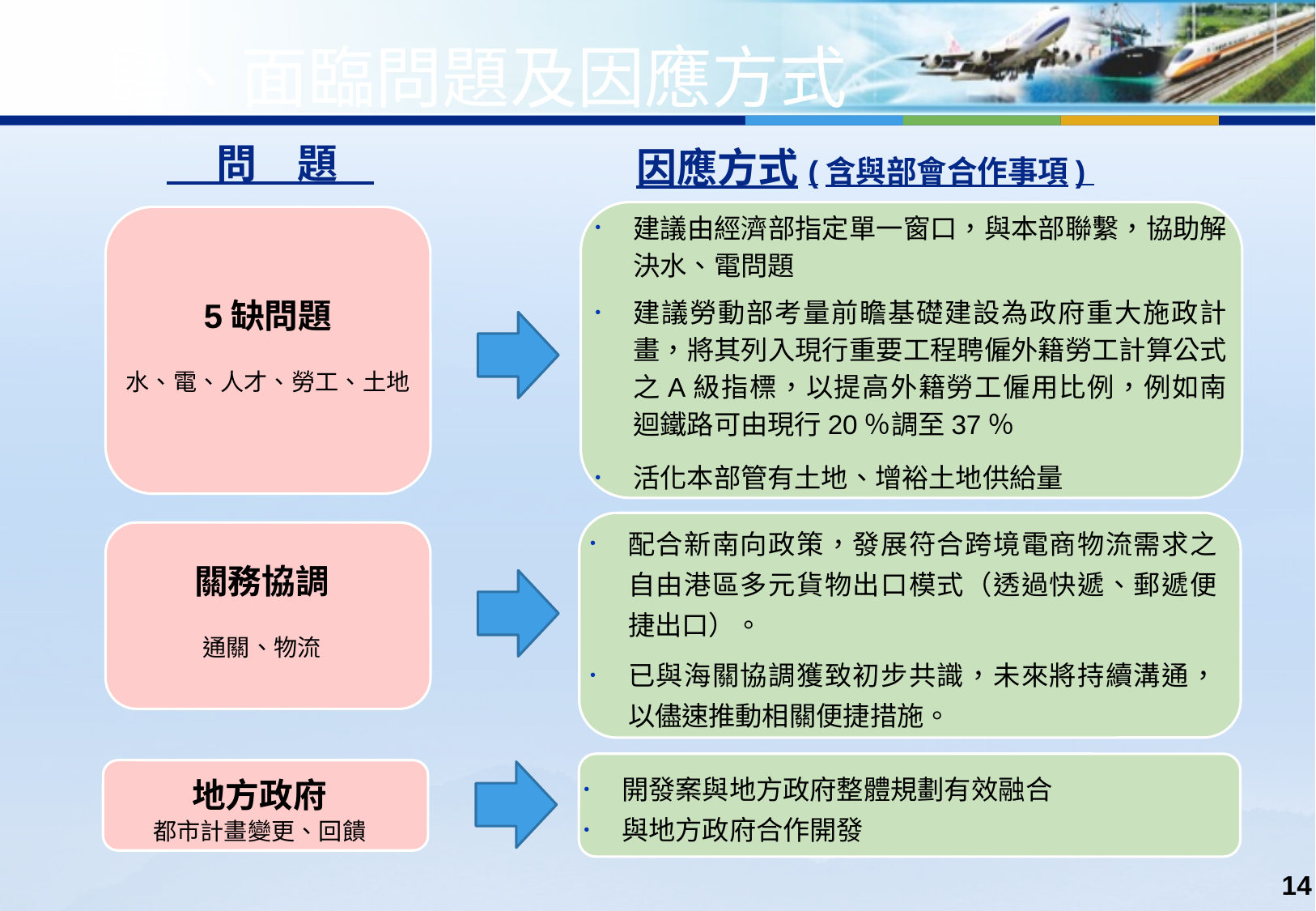

肆、面臨問題及因應方式
　 問　題
因應方式(含與部會合作事項)
建議由經濟部指定單一窗口，與本部聯繫，協助解決水、電問題
建議勞動部考量前瞻基礎建設為政府重大施政計畫，將其列入現行重要工程聘僱外籍勞工計算公式之A級指標，以提高外籍勞工僱用比例，例如南迴鐵路可由現行20％調至37％
活化本部管有土地、增裕土地供給量
5缺問題
水、電、人才、勞工、土地

配合新南向政策，發展符合跨境電商物流需求之自由港區多元貨物出口模式（透過快遞、郵遞便捷出口）。
已與海關協調獲致初步共識，未來將持續溝通，以儘速推動相關便捷措施。
關務協調
通關、物流

開發案與地方政府整體規劃有效融合
與地方政府合作開發
地方政府
都市計畫變更、回饋

14